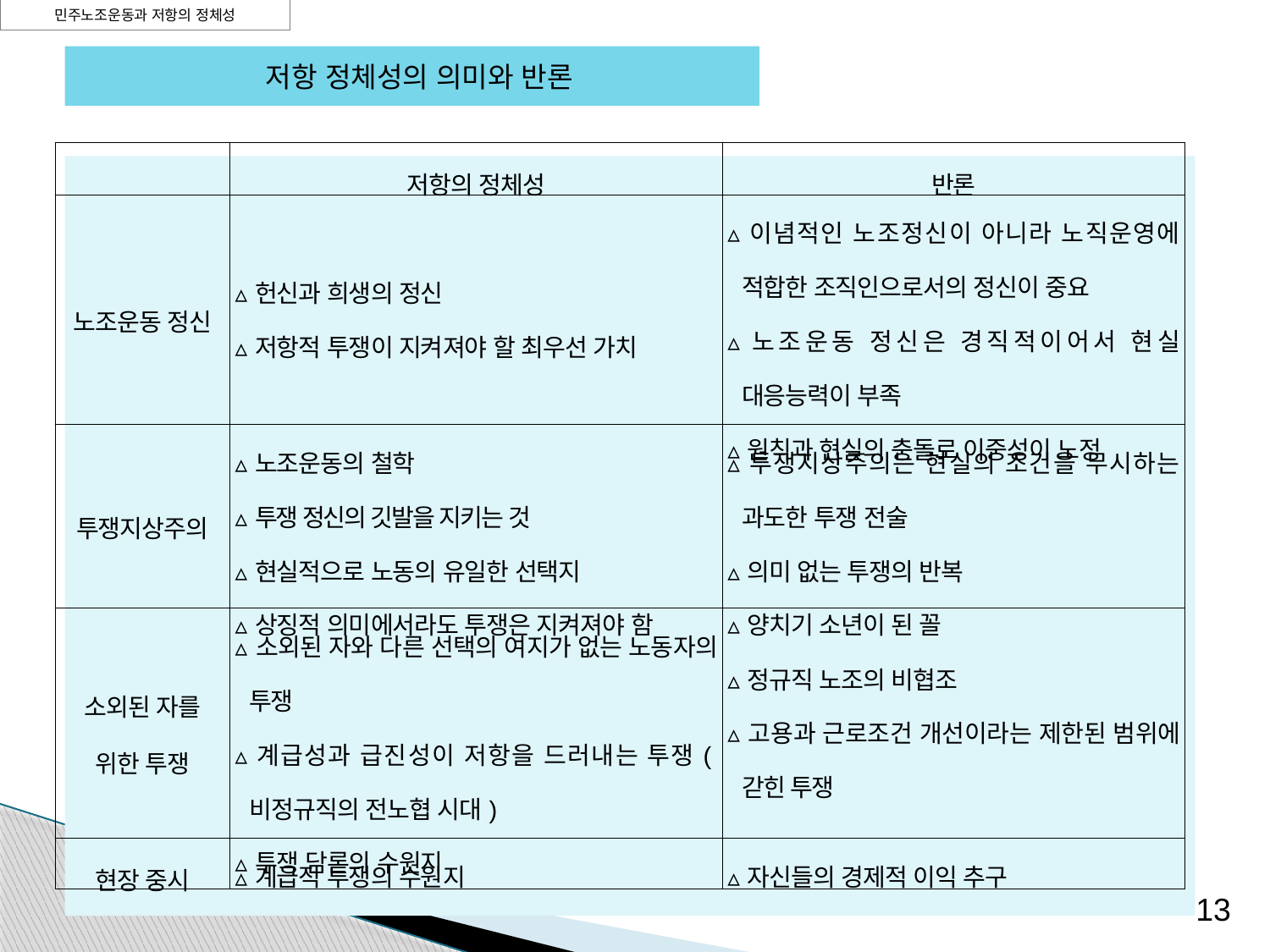

민주노조운동과 저항의 정체성
|  |  |  |
| --- | --- | --- |
|  | 저항의 정체성 | 반론 |
| 노조운동 정신 | ▵헌신과 희생의 정신 ▵저항적 투쟁이 지켜져야 할 최우선 가치 | ▵이념적인 노조정신이 아니라 노직운영에 적합한 조직인으로서의 정신이 중요 ▵노조운동 정신은 경직적이어서 현실 대응능력이 부족 ▵원칙과 현실의 충돌로 이중성이 노정 |
| 투쟁지상주의 | ▵노조운동의 철학 ▵투쟁 정신의 깃발을 지키는 것 ▵현실적으로 노동의 유일한 선택지 ▵상징적 의미에서라도 투쟁은 지켜져야 함 | ▵투쟁지상주의는 현실의 조건을 무시하는 과도한 투쟁 전술 ▵의미 없는 투쟁의 반복 ▵양치기 소년이 된 꼴 |
| 소외된 자를 위한 투쟁 | ▵소외된 자와 다른 선택의 여지가 없는 노동자의 투쟁 ▵계급성과 급진성이 저항을 드러내는 투쟁(비정규직의 전노협 시대) ▵투쟁 담론의 수원지 | ▵정규직 노조의 비협조 ▵고용과 근로조건 개선이라는 제한된 범위에 갇힌 투쟁 |
| 현장 중시 | ▵계급적 투쟁의 수원지 | ▵자신들의 경제적 이익 추구 |
 저항 정체성의 의미와 반론

13